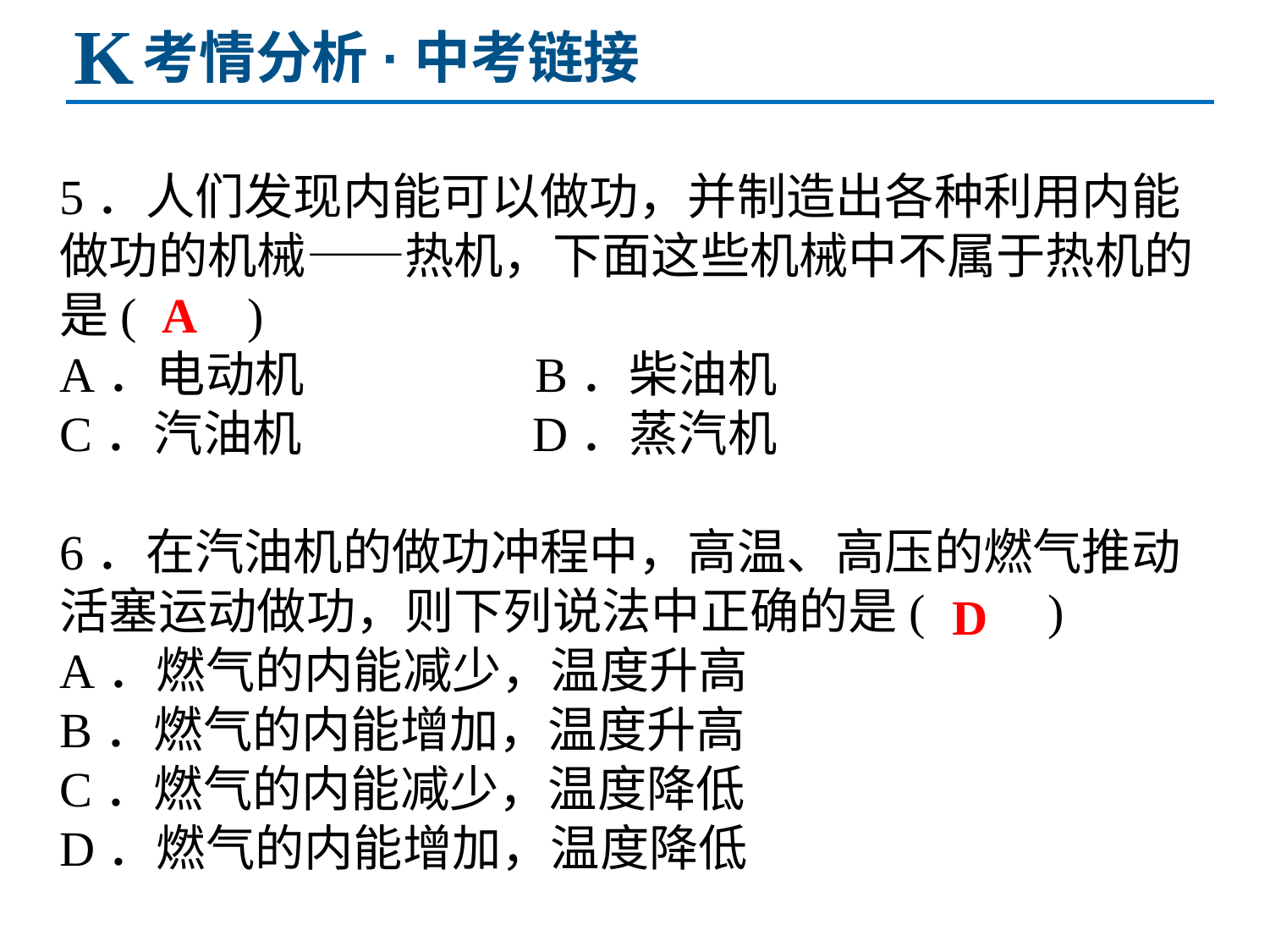

K
考情分析·中考链接
5．人们发现内能可以做功，并制造出各种利用内能做功的机械——热机，下面这些机械中不属于热机的是(         )
A．电动机　　　　  B．柴油机
C．汽油机　　　　  D．蒸汽机

6．在汽油机的做功冲程中，高温、高压的燃气推动活塞运动做功，则下列说法中正确的是(　　)
A．燃气的内能减少，温度升高
B．燃气的内能增加，温度升高
C．燃气的内能减少，温度降低
D．燃气的内能增加，温度降低
A
D